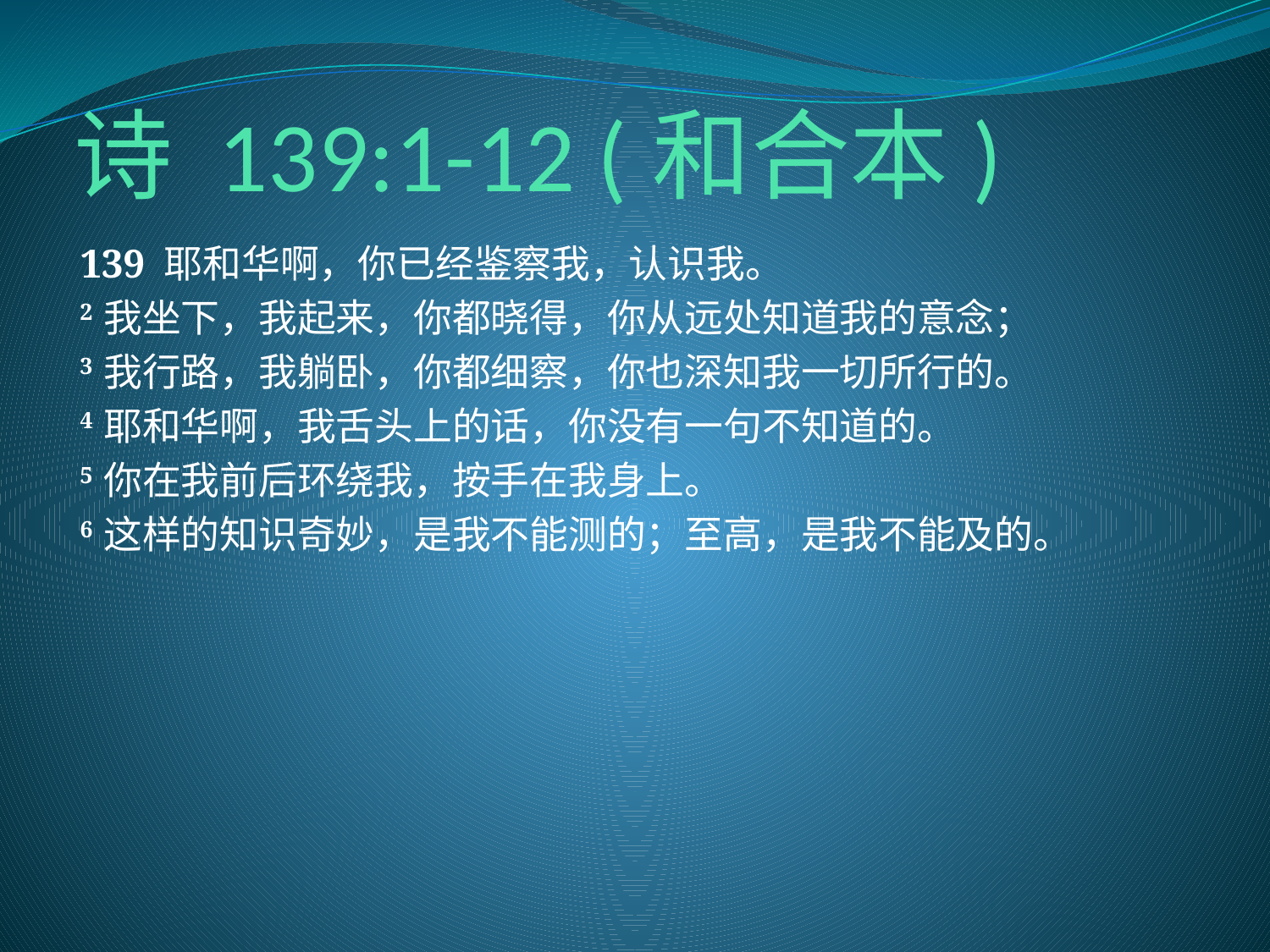

# 诗 139:1-12 (和合本)
139 耶和华啊，你已经鉴察我，认识我。
2 我坐下，我起来，你都晓得，你从远处知道我的意念；
3 我行路，我躺卧，你都细察，你也深知我一切所行的。
4 耶和华啊，我舌头上的话，你没有一句不知道的。
5 你在我前后环绕我，按手在我身上。
6 这样的知识奇妙，是我不能测的；至高，是我不能及的。